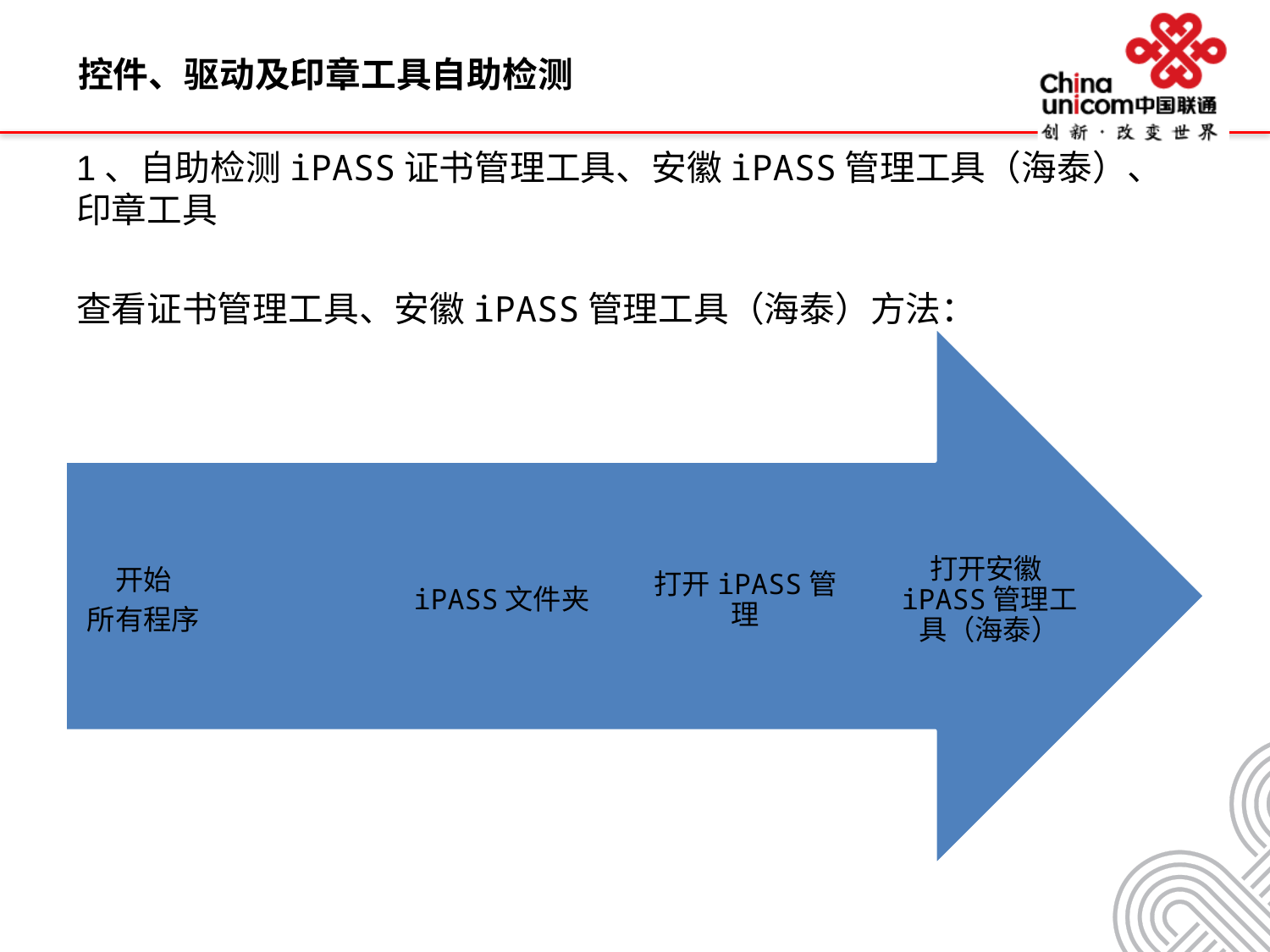

# 控件、驱动及印章工具自助检测
1、自助检测iPASS证书管理工具、安徽iPASS管理工具（海泰）、印章工具

查看证书管理工具、安徽iPASS管理工具（海泰）方法：

打开安徽iPASS管理工具（海泰）
打开iPASS管理
iPASS文件夹
开始
所有程序